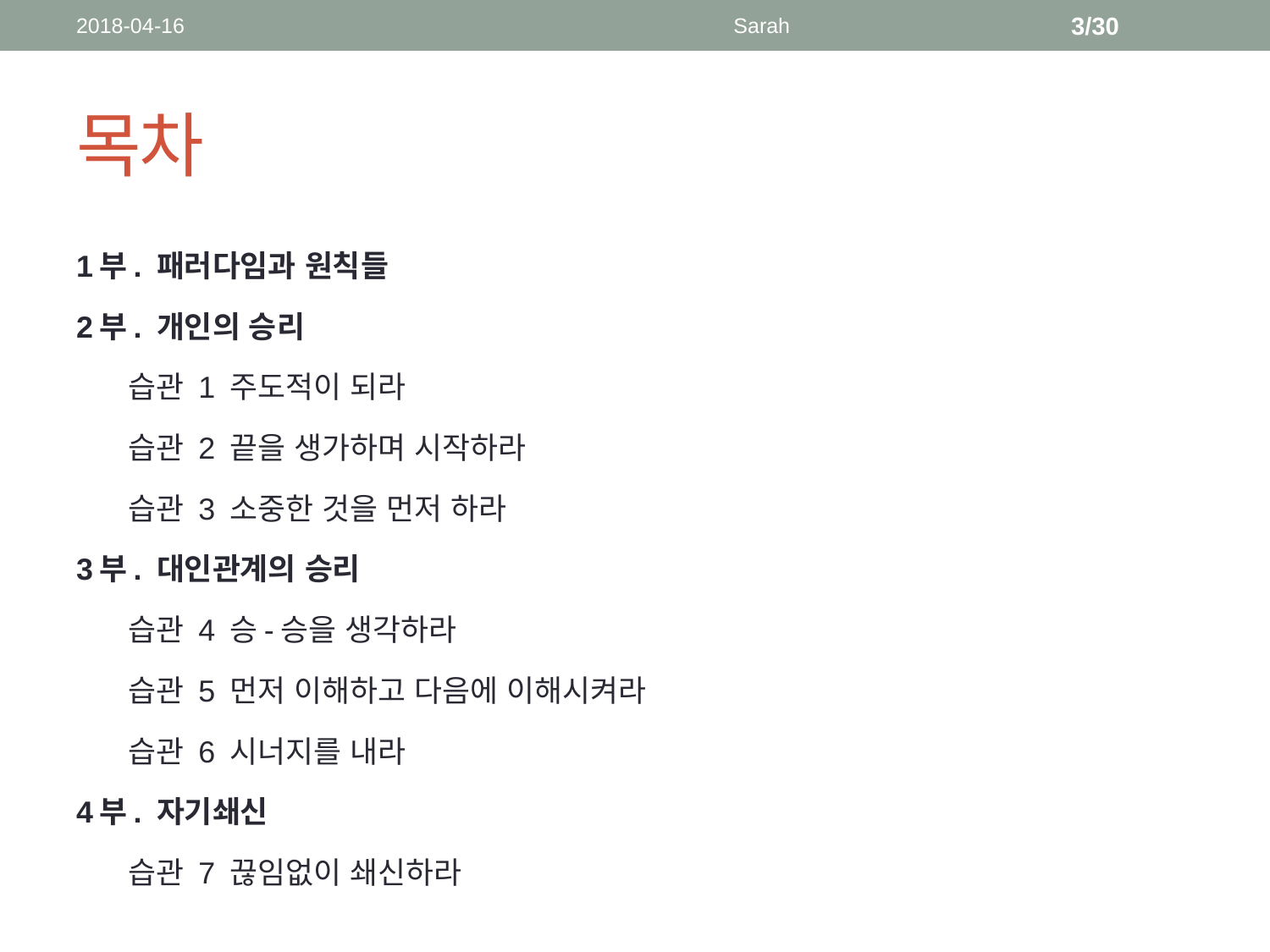

2018-04-16
Sarah
3/30
# 목차
1부. 패러다임과 원칙들
2부. 개인의 승리
습관 1 주도적이 되라
습관 2 끝을 생가하며 시작하라
습관 3 소중한 것을 먼저 하라
3부. 대인관계의 승리
습관 4 승-승을 생각하라
습관 5 먼저 이해하고 다음에 이해시켜라
습관 6 시너지를 내라
4부. 자기쇄신
습관 7 끊임없이 쇄신하라